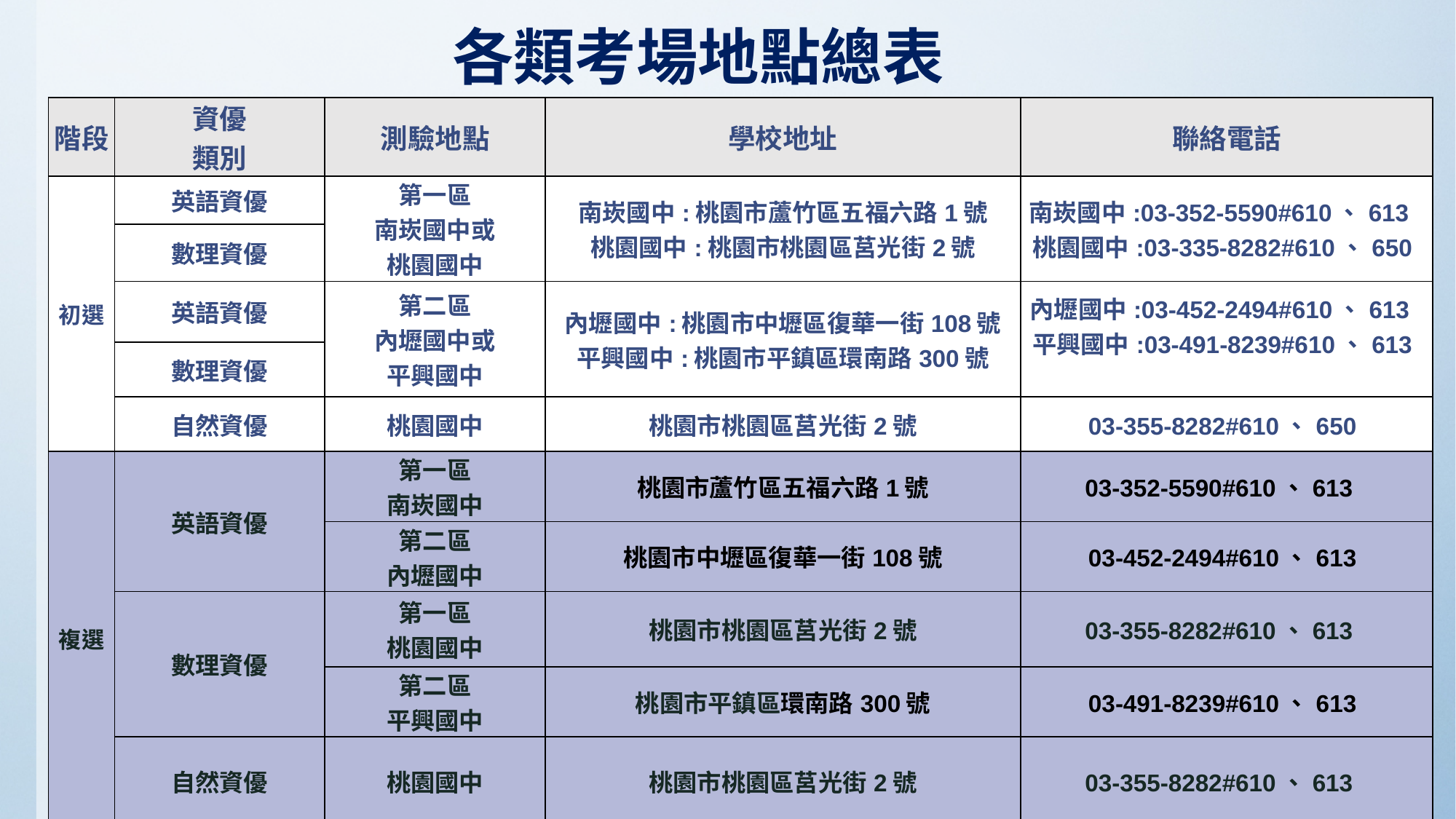

各類考場地點總表
| 階段 | 資優 類別 | 測驗地點 | 學校地址 | 聯絡電話 |
| --- | --- | --- | --- | --- |
| 初選 | 英語資優 | 第一區 南崁國中或 桃園國中 | 南崁國中:桃園市蘆竹區五福六路1號 桃園國中:桃園市桃園區莒光街2號 | 南崁國中:03-352-5590#610、613 桃園國中:03-335-8282#610、650 |
|  | 數理資優 |  |  |  |
|  | 英語資優 | 第二區 內壢國中或 平興國中 | 內壢國中:桃園市中壢區復華一街108號 平興國中:桃園市平鎮區環南路300號 | 內壢國中:03-452-2494#610、613平興國中:03-491-8239#610、613 |
|  | 數理資優 |  |  |  |
|  | 自然資優 | 桃園國中 | 桃園市桃園區莒光街2號 | 03-355-8282#610、650 |
| 複選 | 英語資優 | 第一區 南崁國中 | 桃園市蘆竹區五福六路1號 | 03-352-5590#610、613 |
|  |  | 第二區 內壢國中 | 桃園市中壢區復華一街108號 | 03-452-2494#610、613 |
|  | 數理資優 | 第一區 桃園國中 | 桃園市桃園區莒光街2號 | 03-355-8282#610、613 |
|  |  | 第二區 平興國中 | 桃園市平鎮區環南路300號 | 03-491-8239#610、613 |
|  | 自然資優 | 桃園國中 | 桃園市桃園區莒光街2號 | 03-355-8282#610、613 |
34